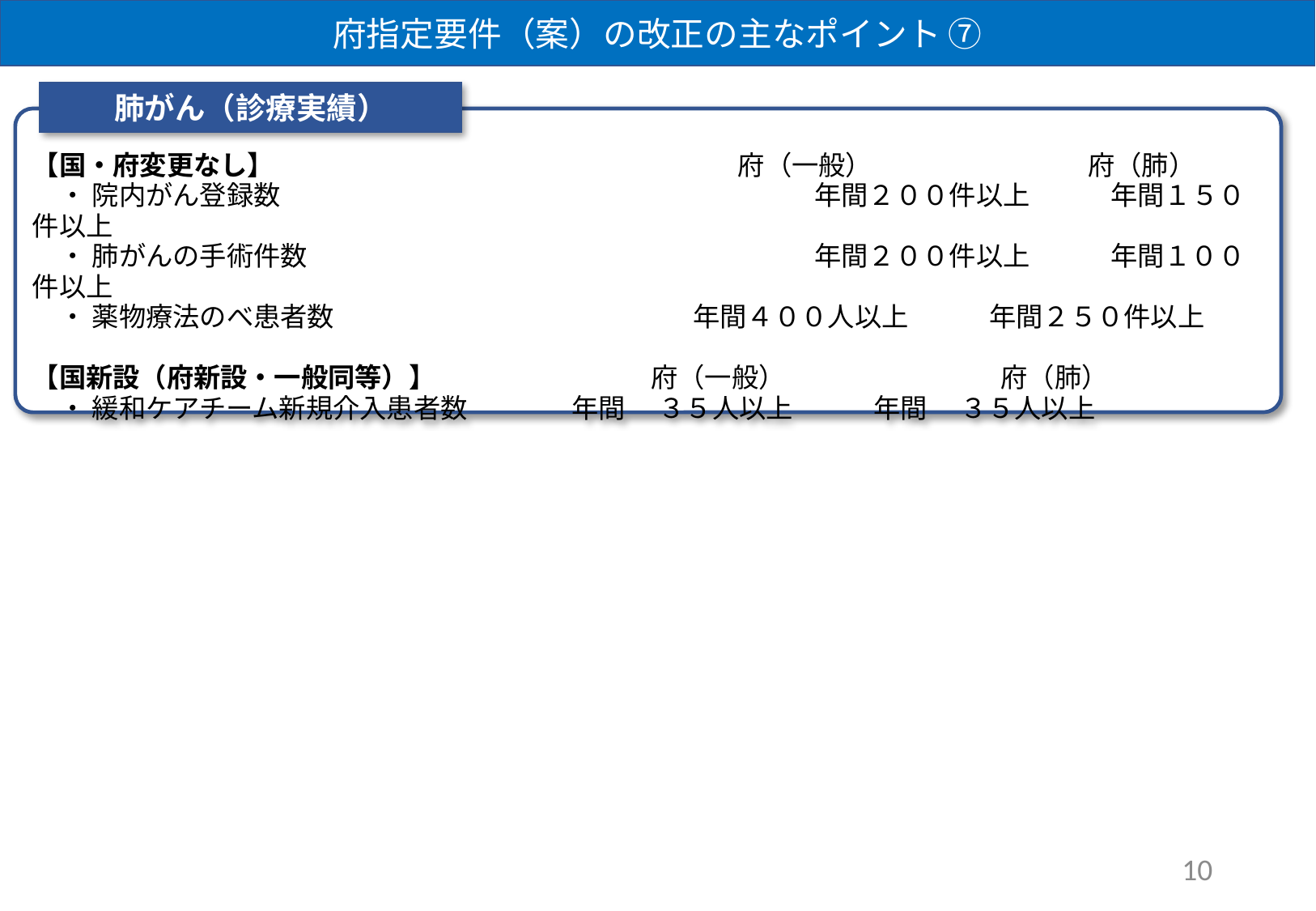

府指定要件（案）の改正の主なポイント ⑦
肺がん（診療実績）

【国・府変更なし】 　　　　　　　　　　　　　　　　　府（一般）　　　　　　　　府（肺）
　・ 院内がん登録数				　　年間２００件以上　　　年間１５０件以上
　・ 肺がんの手術件数				　　年間２００件以上　　　年間１００件以上
　・ 薬物療法のべ患者数			　　年間４００人以上　　　年間２５０件以上

【国新設（府新設・一般同等）】　　　　　　　　府（一般）　　　　　　　　府（肺）
　・ 緩和ケアチーム新規介入患者数　	　　年間　 ３５人以上　　　年間　 ３５人以上

10